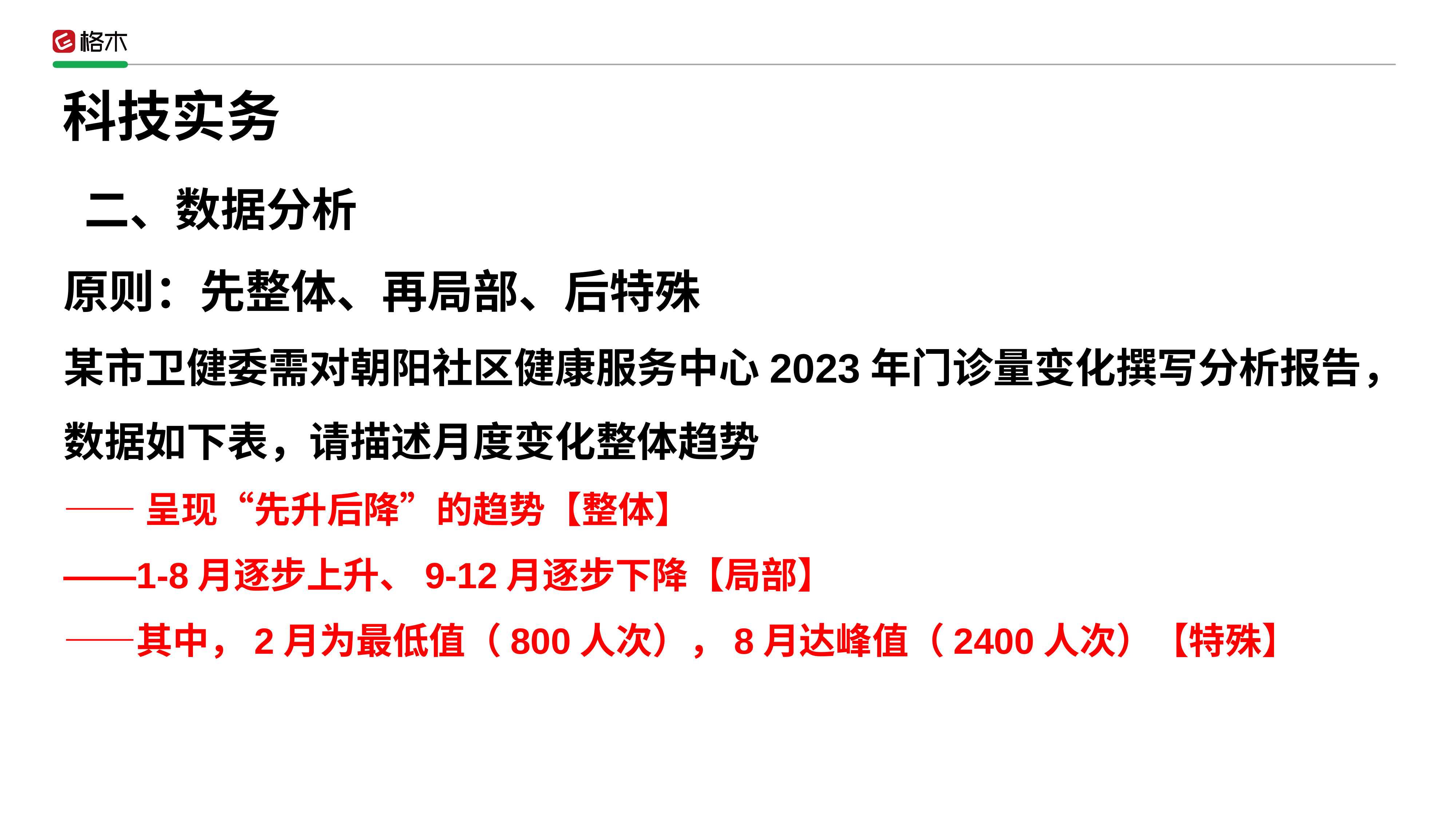

科技实务
二、数据分析
原则：先整体、再局部、后特殊
某市卫健委需对朝阳社区健康服务中心2023年门诊量变化撰写分析报告，数据如下表，请描述月度变化整体趋势
——呈现“先升后降”的趋势【整体】
——1-8月逐步上升、9-12月逐步下降【局部】
——其中，2月为最低值（800人次），8月达峰值（2400人次）【特殊】